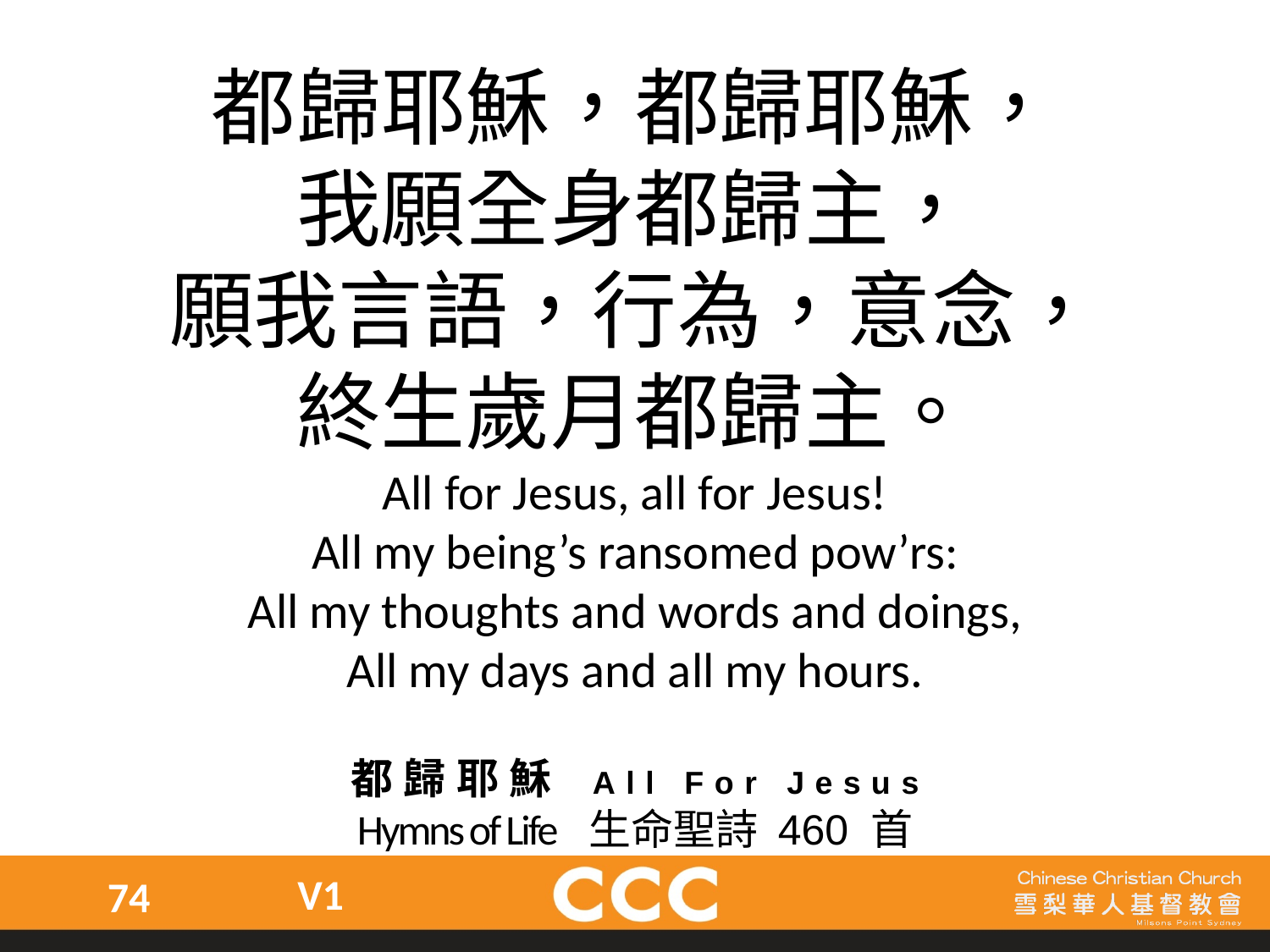

都歸耶穌，都歸耶穌，
我願全身都歸主，
願我言語，行為，意念，
終生歲月都歸主。
All for Jesus, all for Jesus!
All my being’s ransomed pow’rs:
All my thoughts and words and doings,
All my days and all my hours.
都歸耶穌 All For Jesus
Hymns of Life   生命聖詩 460 首
V1
74